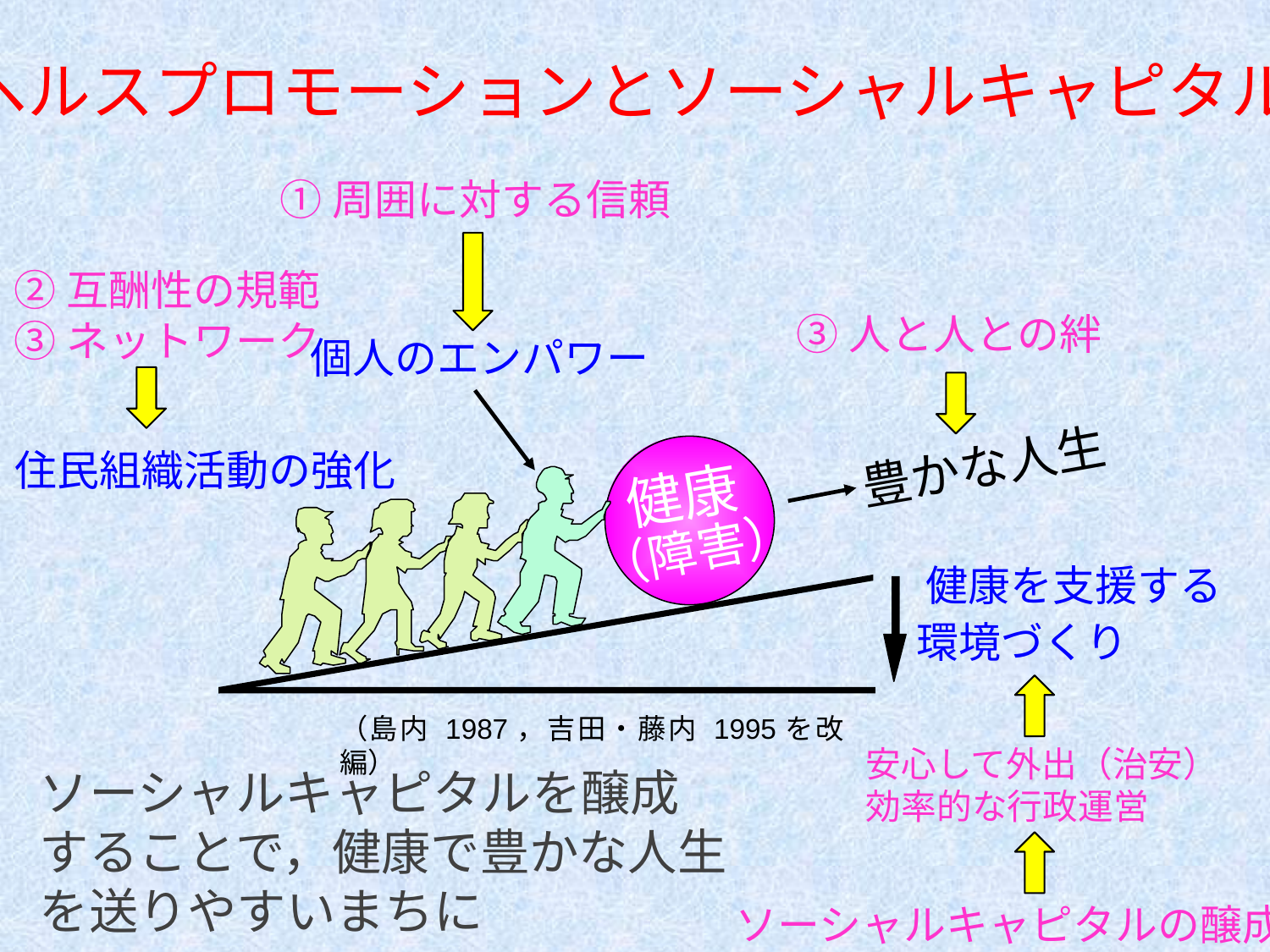

ヘルスプロモーションとソーシャルキャピタル
①周囲に対する信頼

②互酬性の規範
③ネットワーク

③人と人との絆

個人のエンパワー

住民組織活動の強化
豊かな人生

健康

（障害）

健康を支援する

環境づくり

安心して外出（治安）
効率的な行政運営

ソーシャルキャピタルの醸成

（島内 1987，吉田・藤内 1995を改編）

ソーシャルキャピタルを醸成することで，健康で豊かな人生を送りやすいまちに